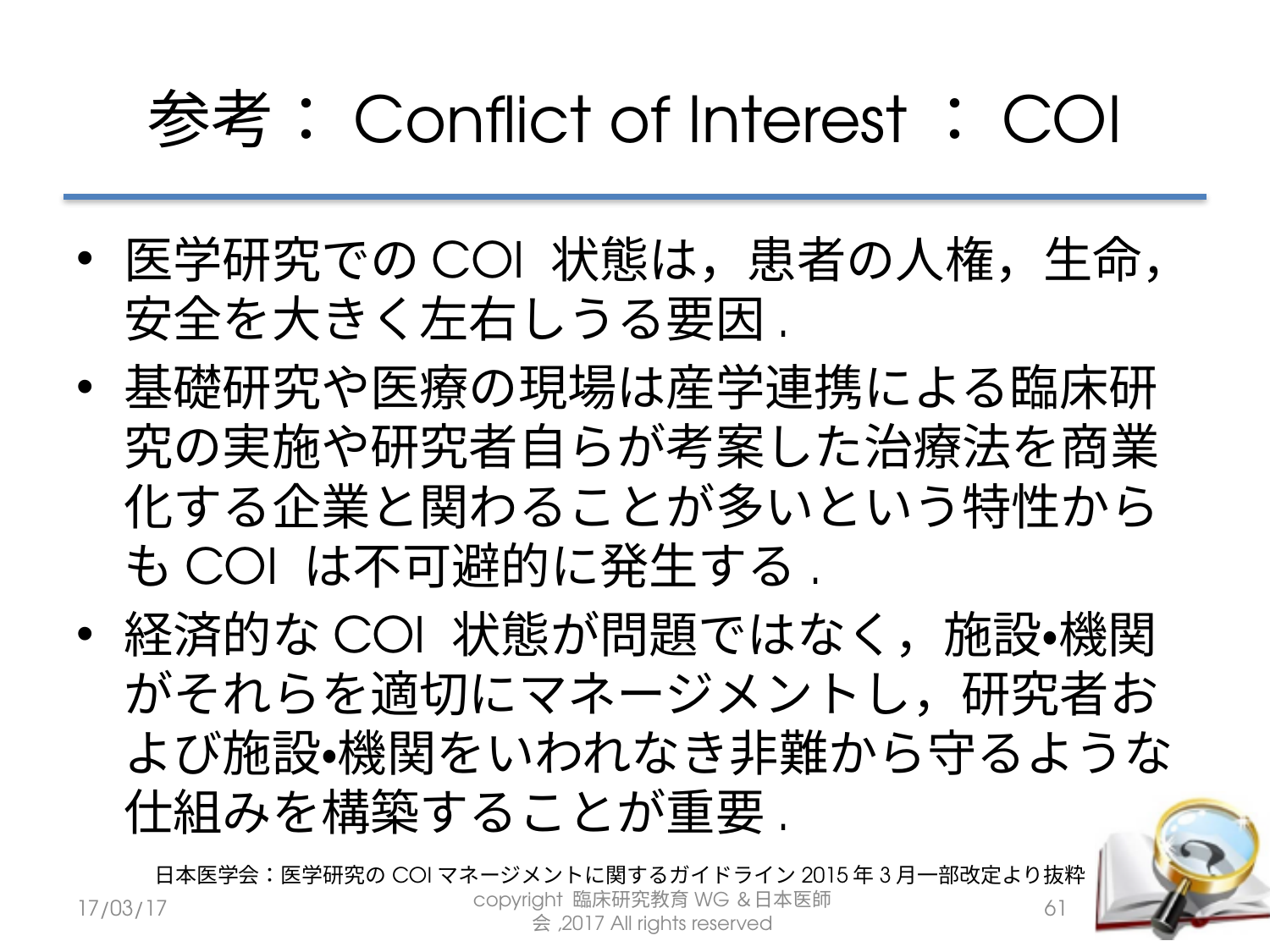

# 参考：Conflict of Interest：COI
医学研究でのCOI 状態は，患者の人権，生命，安全を大きく左右しうる要因.
基礎研究や医療の現場は産学連携による臨床研究の実施や研究者自らが考案した治療法を商業化する企業と関わることが多いという特性からもCOI は不可避的に発生する.
経済的なCOI 状態が問題ではなく，施設・機関がそれらを適切にマネージメントし，研究者および施設・機関をいわれなき非難から守るような仕組みを構築することが重要.
日本医学会：医学研究のCOIマネージメントに関するガイドライン2015年3月一部改定より抜粋
17/03/17
copyright 臨床研究教育WG＆日本医師会,2017 All rights reserved
61